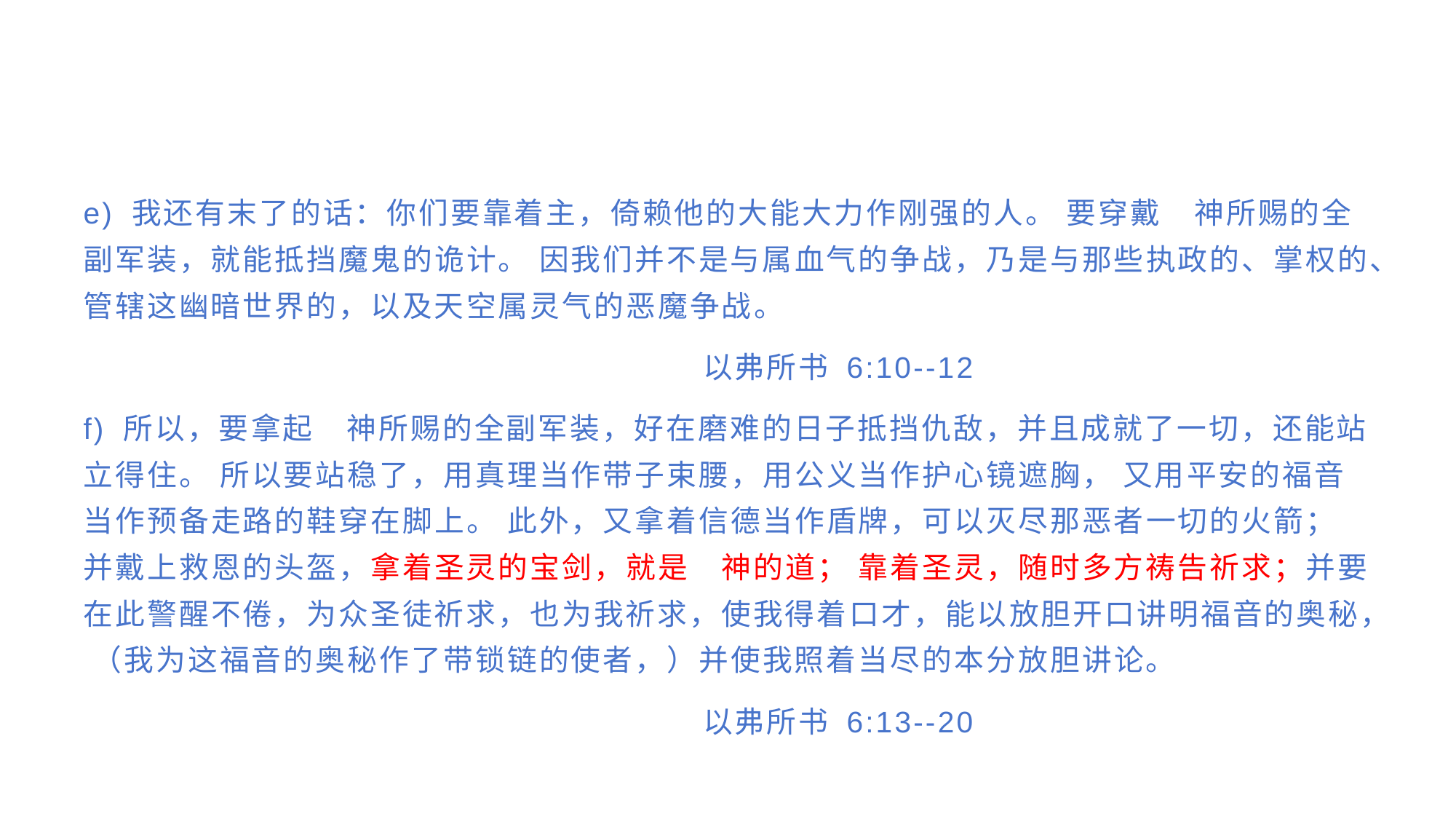

#
e) 我还有末了的话：你们要靠着主，倚赖他的大能大力作刚强的人。 要穿戴　神所赐的全副军装，就能抵挡魔鬼的诡计。 因我们并不是与属血气的争战，乃是与那些执政的、掌权的、管辖这幽暗世界的，以及天空属灵气的恶魔争战。
                                                                    以弗所书 6:10--12
f) 所以，要拿起　神所赐的全副军装，好在磨难的日子抵挡仇敌，并且成就了一切，还能站立得住。 所以要站稳了，用真理当作带子束腰，用公义当作护心镜遮胸， 又用平安的福音当作预备走路的鞋穿在脚上。 此外，又拿着信德当作盾牌，可以灭尽那恶者一切的火箭； 并戴上救恩的头盔，拿着圣灵的宝剑，就是　神的道； 靠着圣灵，随时多方祷告祈求；并要在此警醒不倦，为众圣徒祈求，也为我祈求，使我得着口才，能以放胆开口讲明福音的奥秘， （我为这福音的奥秘作了带锁链的使者，）并使我照着当尽的本分放胆讲论。
                                                                    以弗所书 6:13--20